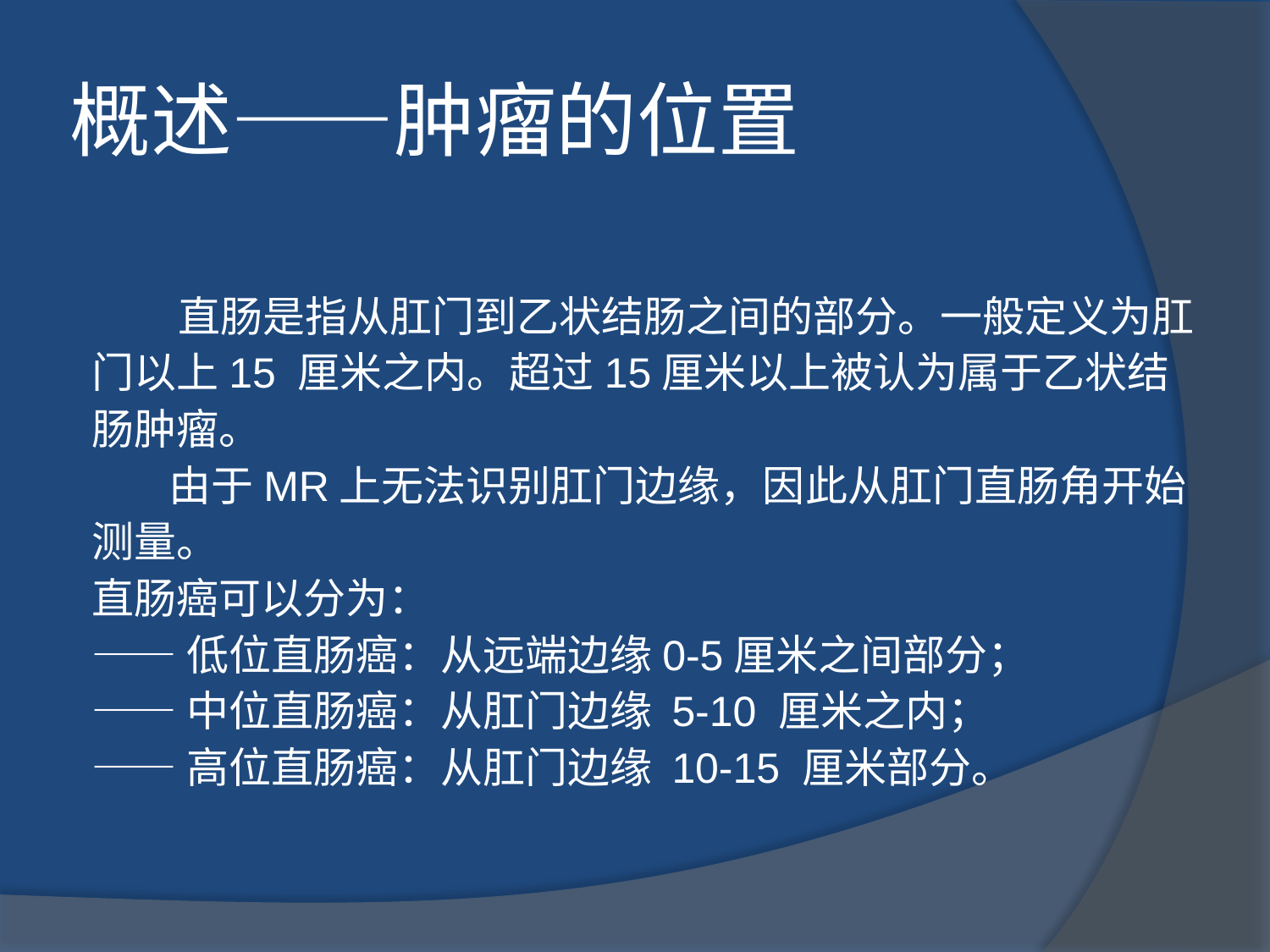

# 概述——肿瘤的位置
        直肠是指从肛门到乙状结肠之间的部分。一般定义为肛门以上15 厘米之内。超过15厘米以上被认为属于乙状结肠肿瘤。
       由于MR上无法识别肛门边缘，因此从肛门直肠角开始测量。
直肠癌可以分为：
——低位直肠癌：从远端边缘0-5厘米之间部分；
——中位直肠癌：从肛门边缘 5-10 厘米之内；
——高位直肠癌：从肛门边缘 10-15 厘米部分。